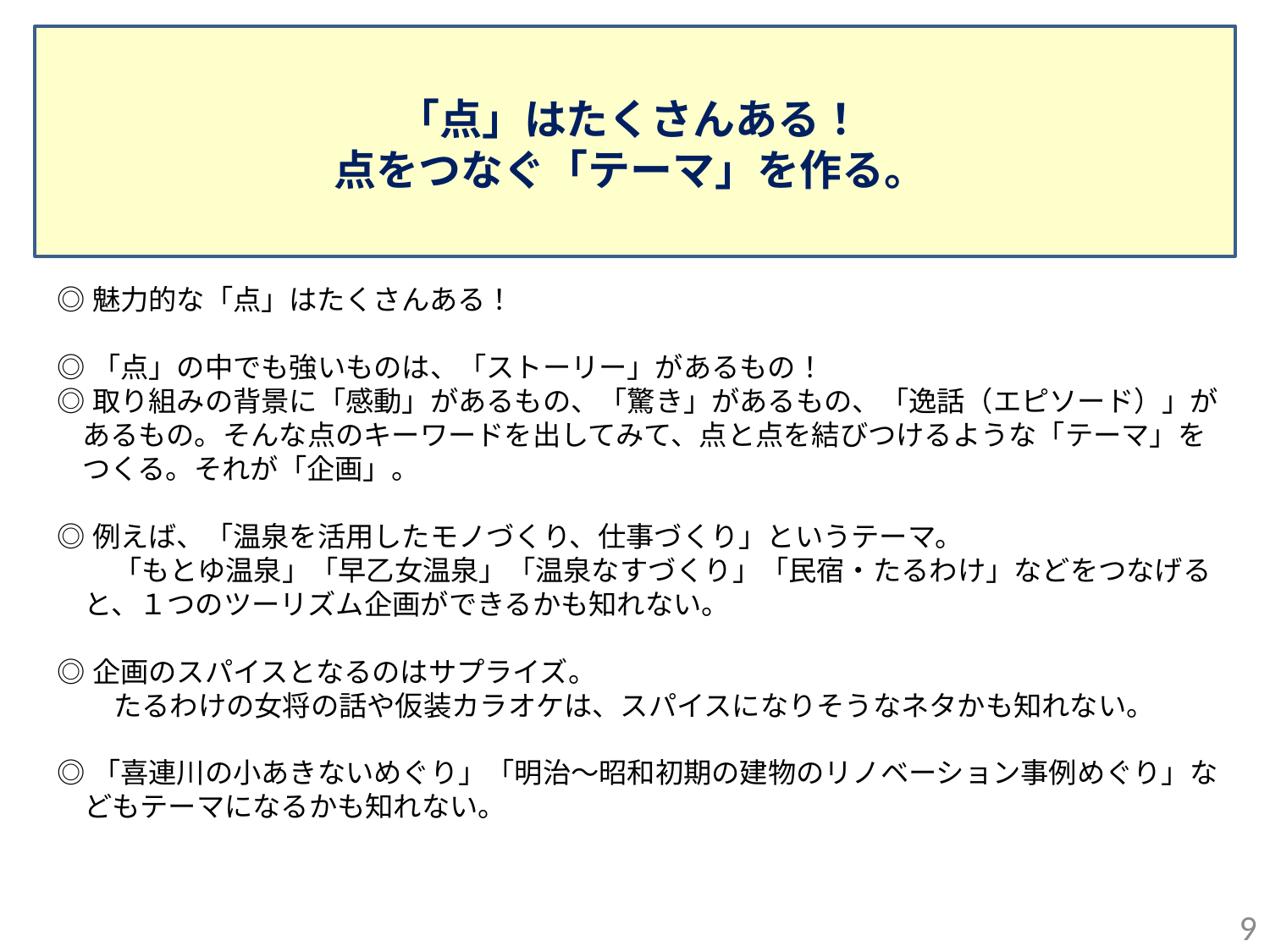

「点」はたくさんある！
点をつなぐ「テーマ」を作る。
◎魅力的な「点」はたくさんある！

◎「点」の中でも強いものは、「ストーリー」があるもの！
◎取り組みの背景に「感動」があるもの、「驚き」があるもの、「逸話（エピソード）」があるもの。そんな点のキーワードを出してみて、点と点を結びつけるような「テーマ」をつくる。それが「企画」。

◎例えば、「温泉を活用したモノづくり、仕事づくり」というテーマ。
　　「もとゆ温泉」「早乙女温泉」「温泉なすづくり」「民宿・たるわけ」などをつなげると、１つのツーリズム企画ができるかも知れない。

◎企画のスパイスとなるのはサプライズ。
　　たるわけの女将の話や仮装カラオケは、スパイスになりそうなネタかも知れない。

◎「喜連川の小あきないめぐり」「明治～昭和初期の建物のリノベーション事例めぐり」などもテーマになるかも知れない。

9